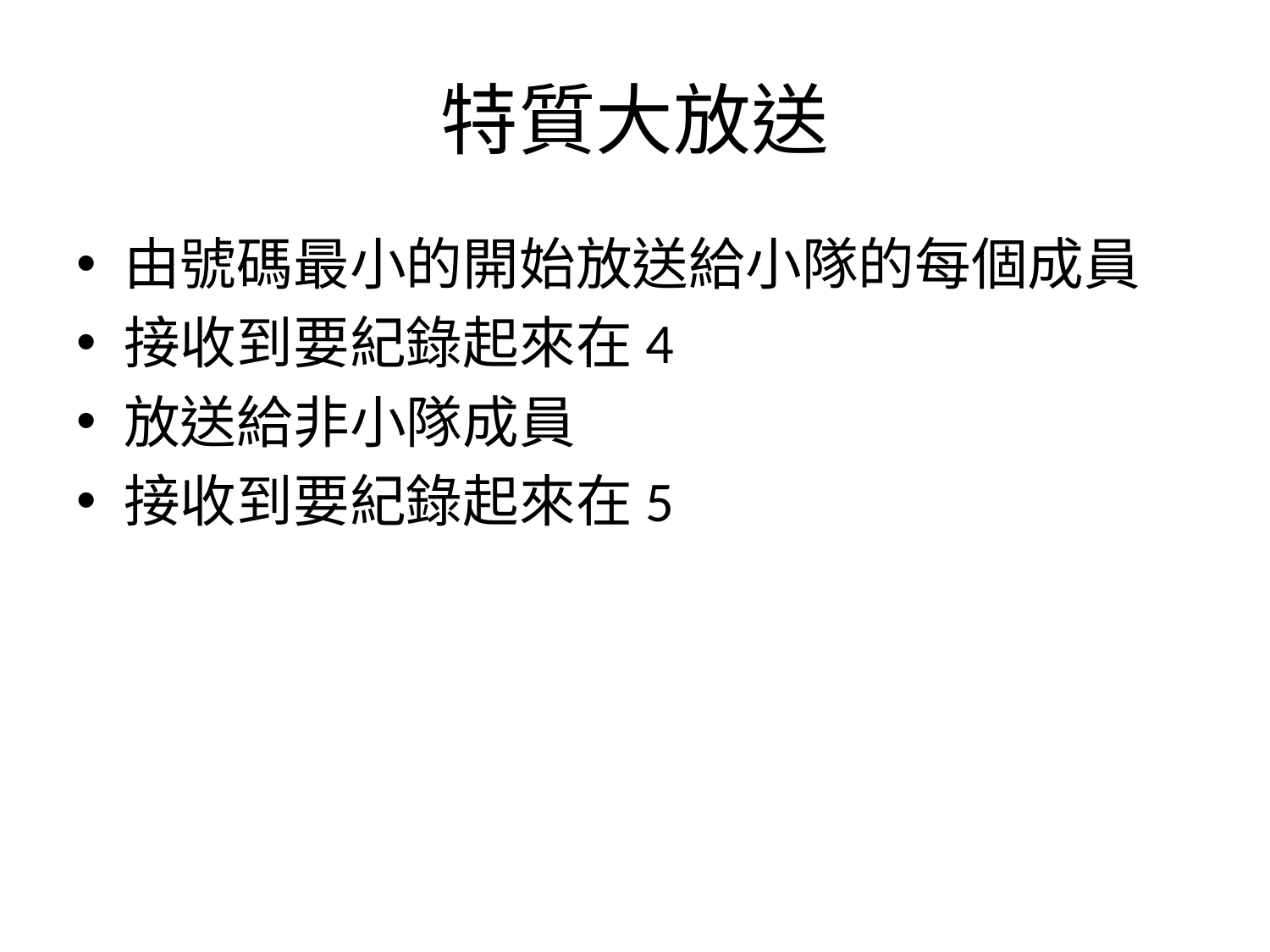

# 特質大放送
由號碼最小的開始放送給小隊的每個成員
接收到要紀錄起來在4
放送給非小隊成員
接收到要紀錄起來在5